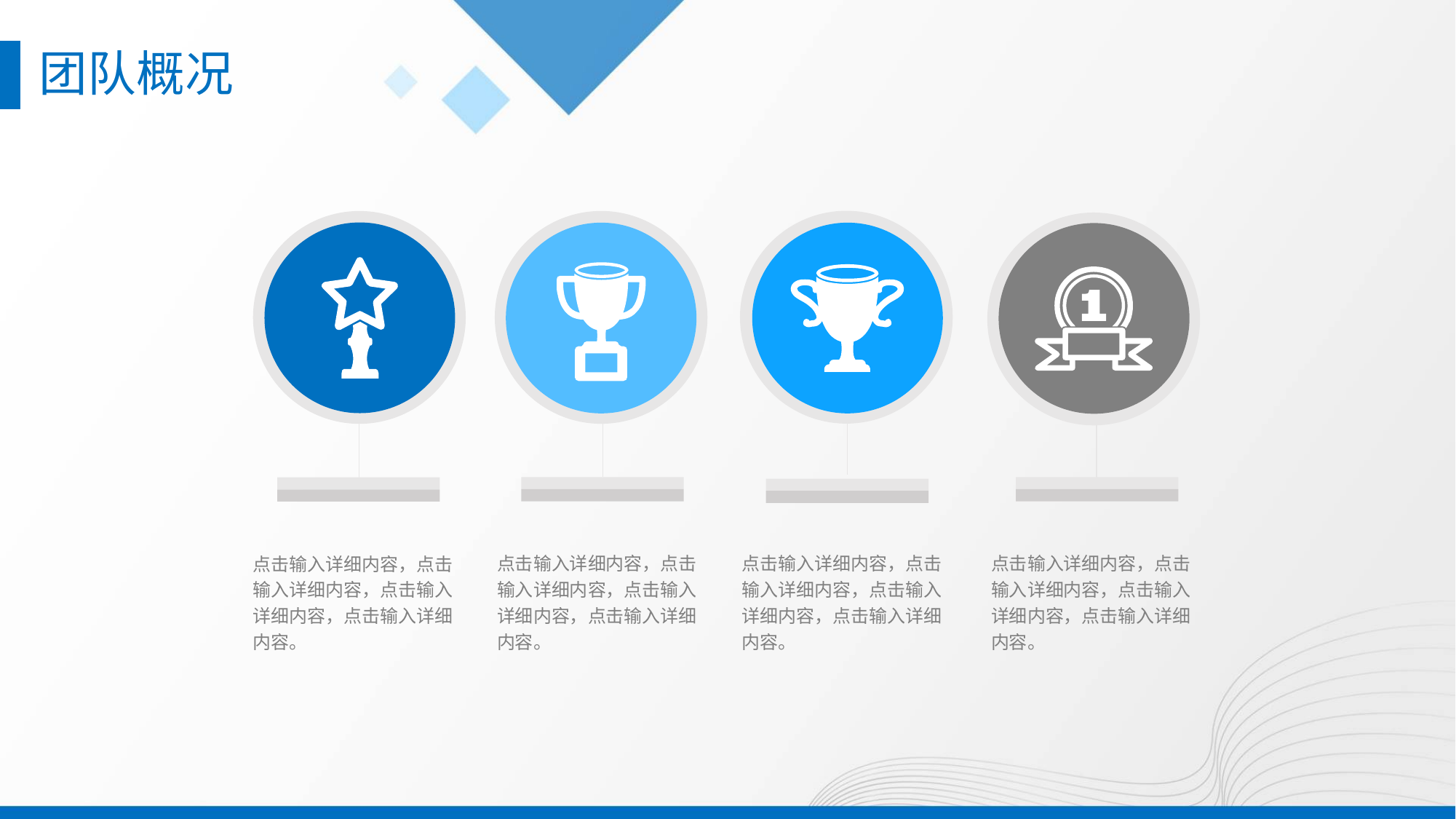

团队概况

点击输入详细内容，点击输入详细内容，点击输入详细内容，点击输入详细内容。

点击输入详细内容，点击输入详细内容，点击输入详细内容，点击输入详细内容。

点击输入详细内容，点击输入详细内容，点击输入详细内容，点击输入详细内容。

点击输入详细内容，点击输入详细内容，点击输入详细内容，点击输入详细内容。